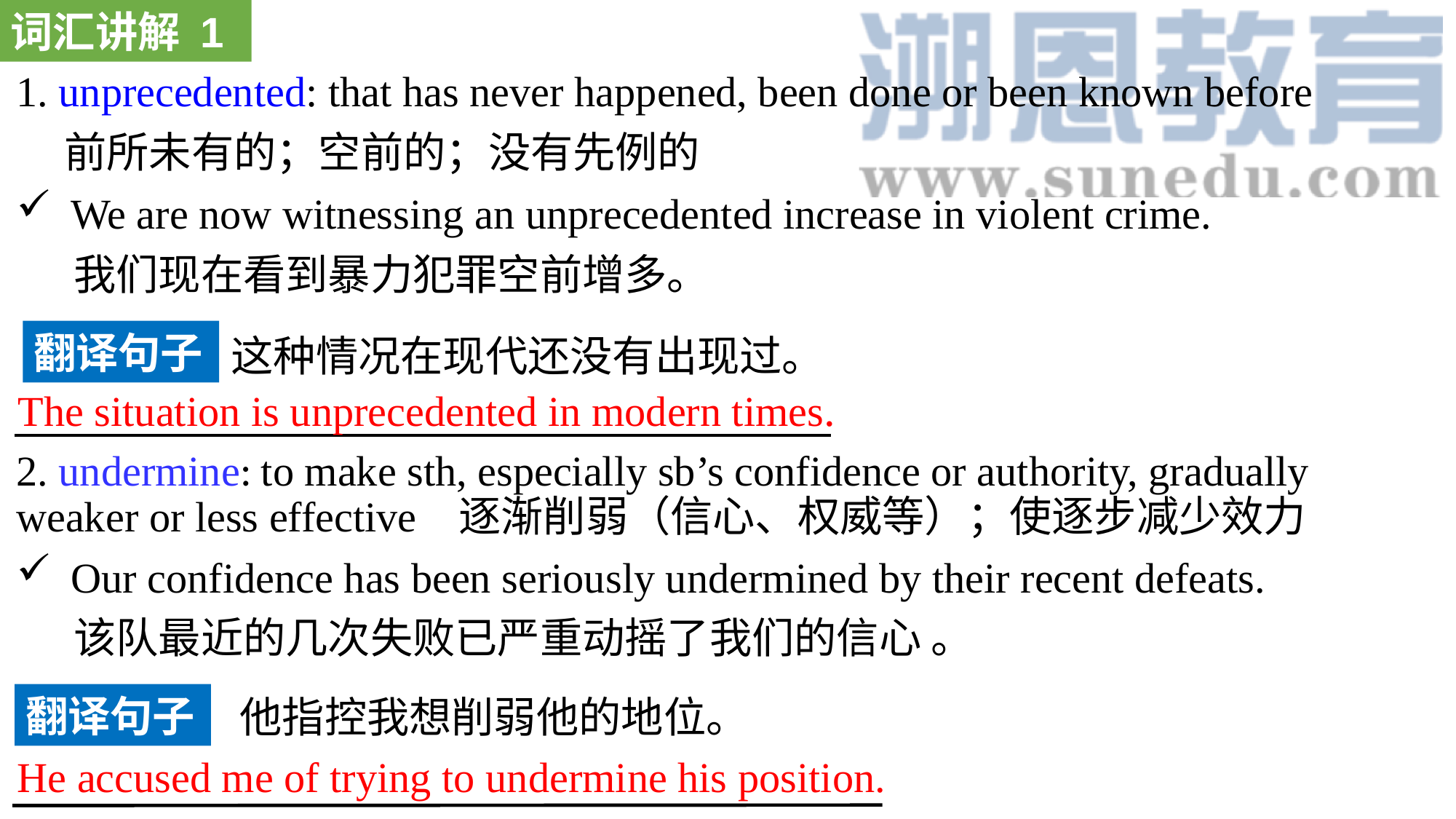

词汇讲解 1
1. unprecedented: that has never happened, been done or been known before
    前所未有的；空前的；没有先例的
We are now witnessing an unprecedented increase in violent crime.
     我们现在看到暴力犯罪空前增多。

2. undermine: to make sth, especially sb’s confidence or authority, gradually weaker or less effective   逐渐削弱（信心、权威等）；使逐步减少效力
Our confidence has been seriously undermined by their recent defeats.
     该队最近的几次失败已严重动摇了我们的信心 。

翻译句子
这种情况在现代还没有出现过。
The situation is unprecedented in modern times.
翻译句子
他指控我想削弱他的地位。
He accused me of trying to undermine his position.